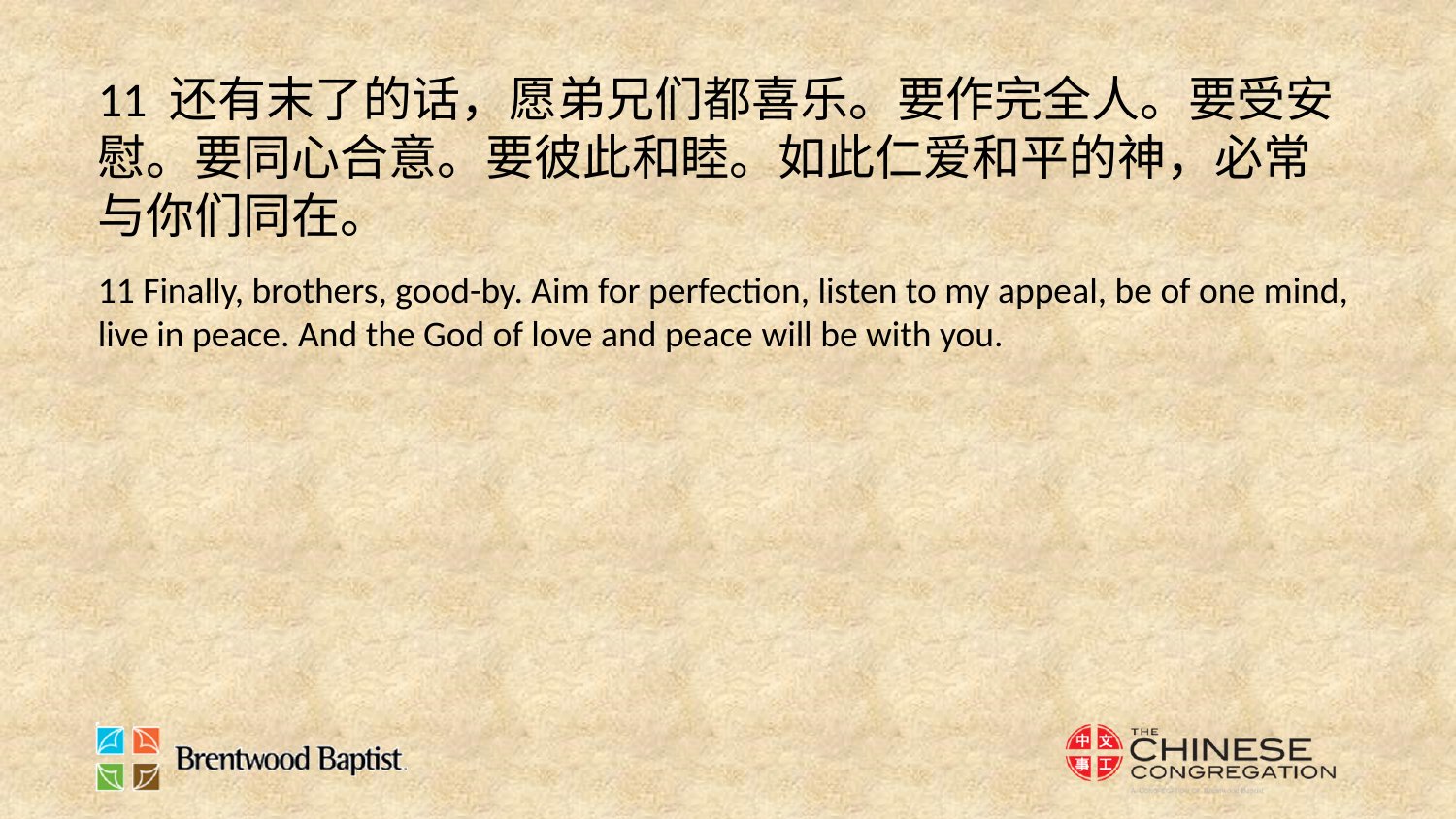

11 还有末了的话，愿弟兄们都喜乐。要作完全人。要受安慰。要同心合意。要彼此和睦。如此仁爱和平的神，必常与你们同在。

11 Finally, brothers, good-by. Aim for perfection, listen to my appeal, be of one mind, live in peace. And the God of love and peace will be with you.